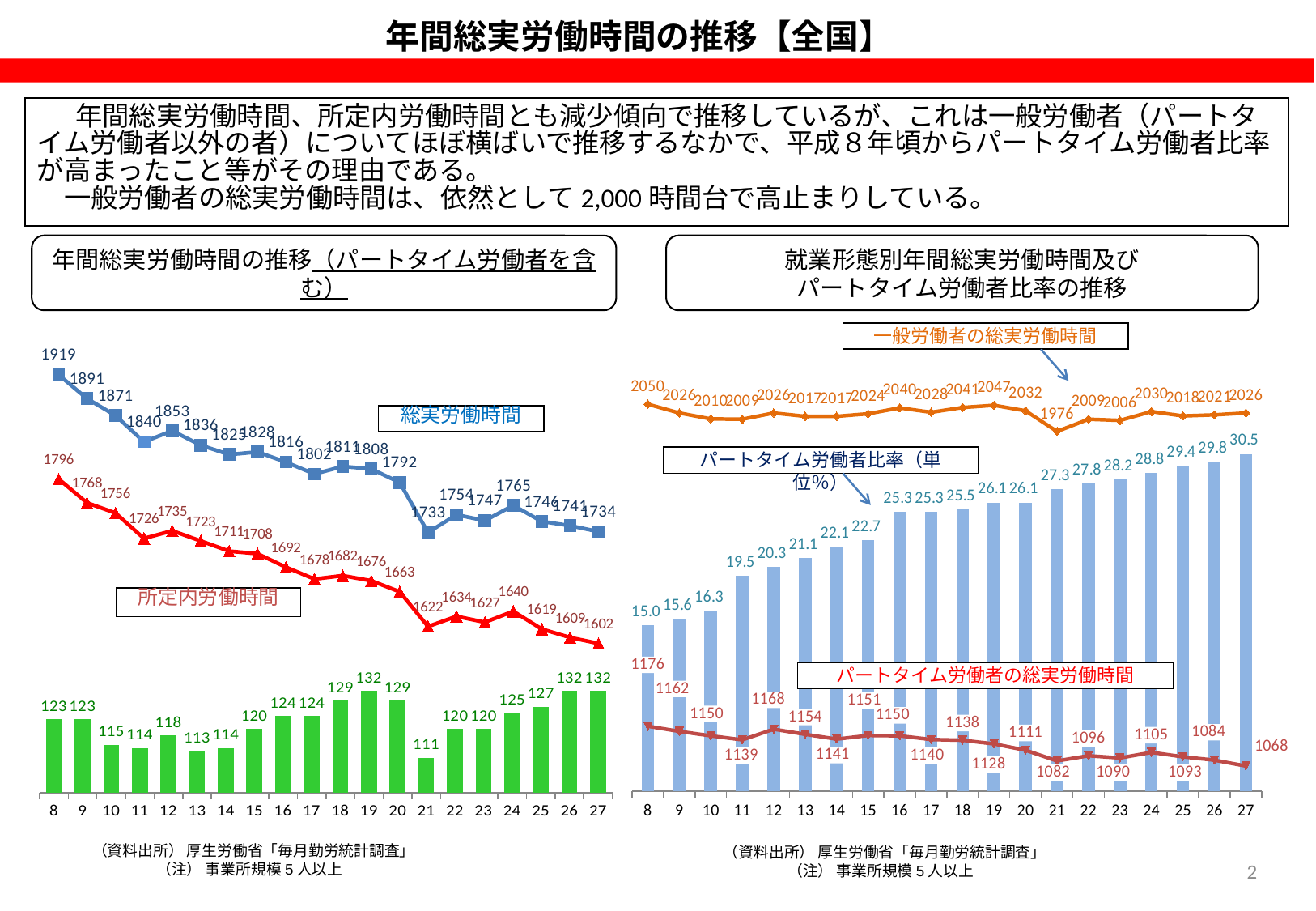

年間総実労働時間の推移【全国】

　　年間総実労働時間、所定内労働時間とも減少傾向で推移しているが、これは一般労働者（パートタイム労働者以外の者）についてほぼ横ばいで推移するなかで、平成８年頃からパートタイム労働者比率が高まったこと等がその理由である。
　一般労働者の総実労働時間は、依然として2,000時間台で高止まりしている。
年間総実労働時間の推移（パートタイム労働者を含む）
就業形態別年間総実労働時間及び
パートタイム労働者比率の推移
一般労働者の総実労働時間

### Chart

| Category | 総実労働時間 | 所定内労働時間 |
|---|---|---|
| 8 | 1919.0 | 1796.0 |
| 9 | 1891.0 | 1768.0 |
| 10 | 1871.0 | 1756.0 |
| 11 | 1840.0 | 1726.0 |
| 12 | 1853.0 | 1735.0 |
| 13 | 1836.0 | 1723.0 |
| 14 | 1825.0 | 1711.0 |
| 15 | 1828.0 | 1708.0 |
| 16 | 1816.0 | 1692.0 |
| 17 | 1802.0 | 1678.0 |
| 18 | 1811.0 | 1682.0 |
| 19 | 1808.0 | 1676.0 |
| 20 | 1792.0 | 1663.0 |
| 21 | 1733.0 | 1622.0 |
| 22 | 1754.0 | 1634.0 |
| 23 | 1747.0 | 1627.0 |
| 24 | 1765.0 | 1640.0 |
| 25 | 1746.0 | 1619.0 |
| 26 | 1741.0 | 1609.0 |
| 27 | 1734.0 | 1602.0 |

### Chart

| Category | パート労働者比率 | 一般労働者　時間 | パート労働者　時間 |
|---|---|---|---|
| 8 | 15.0 | 2050.0 | 1176.0 |
| 9 | 15.6 | 2026.0 | 1162.0 |
| 10 | 16.3 | 2010.0 | 1150.0 |
| 11 | 19.5 | 2009.0 | 1139.0 |
| 12 | 20.3 | 2026.0 | 1168.0 |
| 13 | 21.1 | 2017.0 | 1154.0 |
| 14 | 22.1 | 2017.0 | 1141.0 |
| 15 | 22.7 | 2024.0 | 1151.0 |
| 16 | 25.3 | 2040.0 | 1150.0 |
| 17 | 25.3 | 2028.0 | 1140.0 |
| 18 | 25.5 | 2041.0 | 1138.0 |
| 19 | 26.1 | 2047.0 | 1128.0 |
| 20 | 26.1 | 2032.0 | 1111.0 |
| 21 | 27.3 | 1976.0 | 1082.0 |
| 22 | 27.8 | 2009.0 | 1096.0 |
| 23 | 28.2 | 2006.0 | 1090.0 |
| 24 | 28.8 | 2030.0 | 1105.0 |
| 25 | 29.4 | 2018.0 | 1093.0 |
| 26 | 29.8 | 2021.0 | 1084.0 |
| 27 | 30.5 | 2026.0 | 1068.0 |
パートタイム労働者比率（単位％）

パートタイム労働者の総実労働時間

### Chart

| Category | 所定外労働時間 |
|---|---|
| 8 | 123.0 |
| 9 | 123.0 |
| 10 | 115.0 |
| 11 | 114.0 |
| 12 | 118.0 |
| 13 | 113.0 |
| 14 | 114.0 |
| 15 | 120.0 |
| 16 | 124.0 |
| 17 | 124.0 |
| 18 | 129.0 |
| 19 | 132.0 |
| 20 | 129.0 |
| 21 | 111.0 |
| 22 | 120.0 |
| 23 | 120.0 |
| 24 | 125.0 |
| 25 | 127.0 |
| 26 | 132.0 |
| 27 | 132.0 |
（資料出所） 厚生労働省「毎月勤労統計調査」
　　　　 （注） 事業所規模5人以上

（資料出所） 厚生労働省「毎月勤労統計調査」
　　　　 （注） 事業所規模5人以上

2